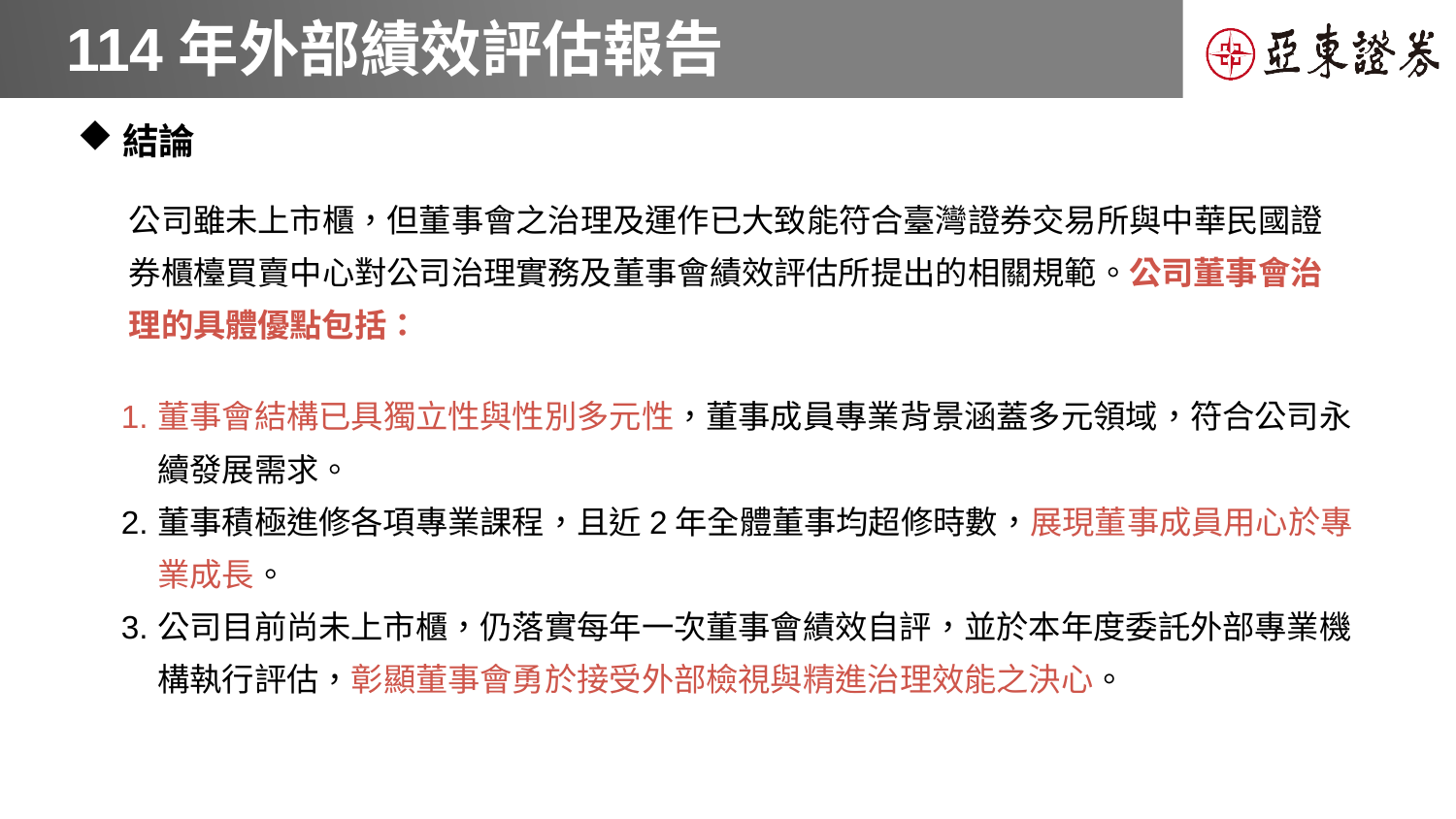

# 114年外部績效評估報告
結論
      公司雖未上市櫃，但董事會之治理及運作已大致能符合臺灣證券交易所與中華民國證
      券櫃檯買賣中心對公司治理實務及董事會績效評估所提出的相關規範。公司董事會治
      理的具體優點包括：

董事會結構已具獨立性與性別多元性，董事成員專業背景涵蓋多元領域，符合公司永續發展需求。
董事積極進修各項專業課程，且近2年全體董事均超修時數，展現董事成員用心於專業成長。
公司目前尚未上市櫃，仍落實每年一次董事會績效自評，並於本年度委託外部專業機構執行評估，彰顯董事會勇於接受外部檢視與精進治理效能之決心。